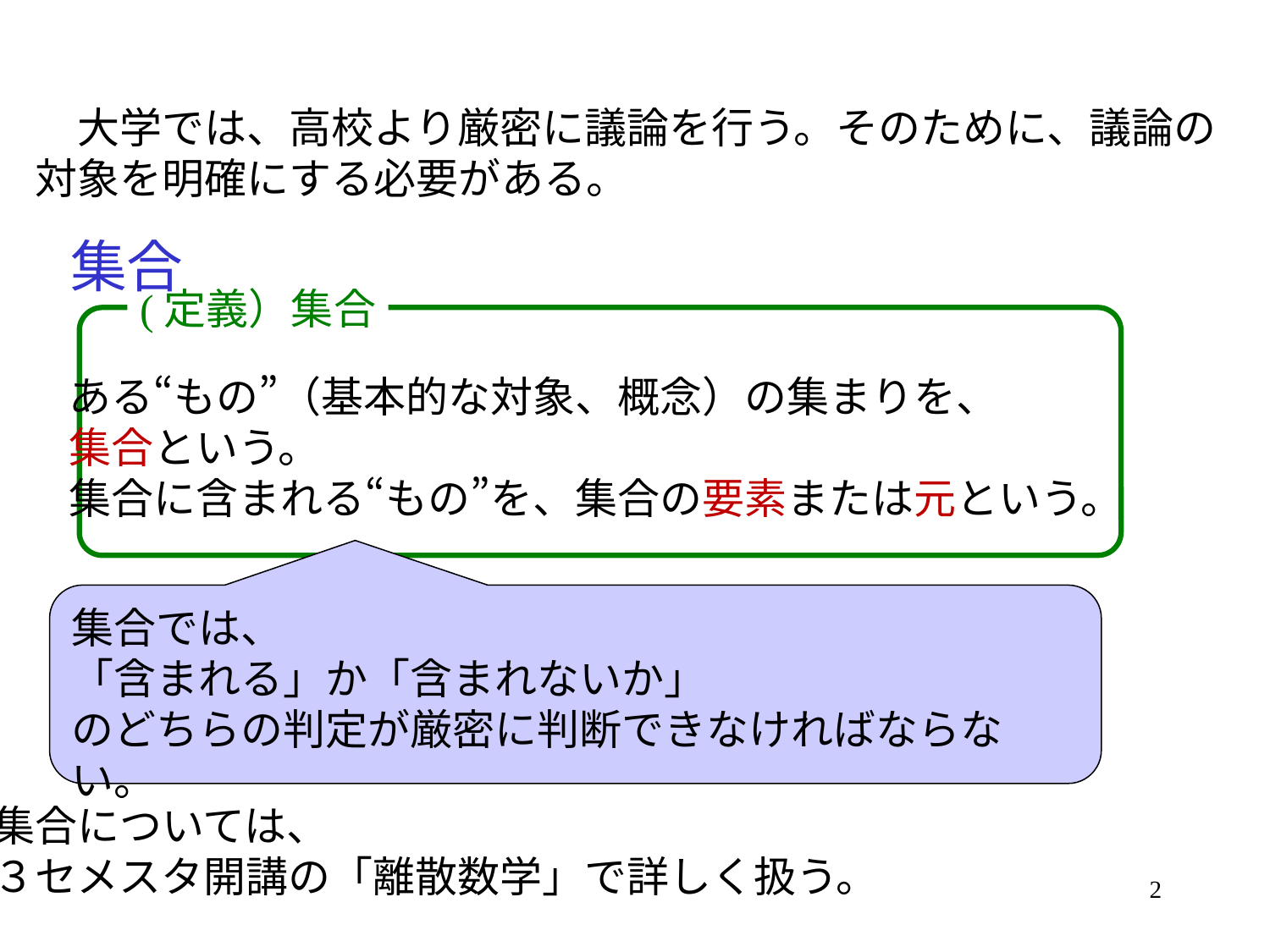

大学では、高校より厳密に議論を行う。そのために、議論の
対象を明確にする必要がある。
 集合
(定義）集合

ある“もの”（基本的な対象、概念）の集まりを、
集合という。
集合に含まれる“もの”を、集合の要素または元という。
集合では、
「含まれる」か「含まれないか」
のどちらの判定が厳密に判断できなければならない。
集合については、
３セメスタ開講の「離散数学」で詳しく扱う。
2